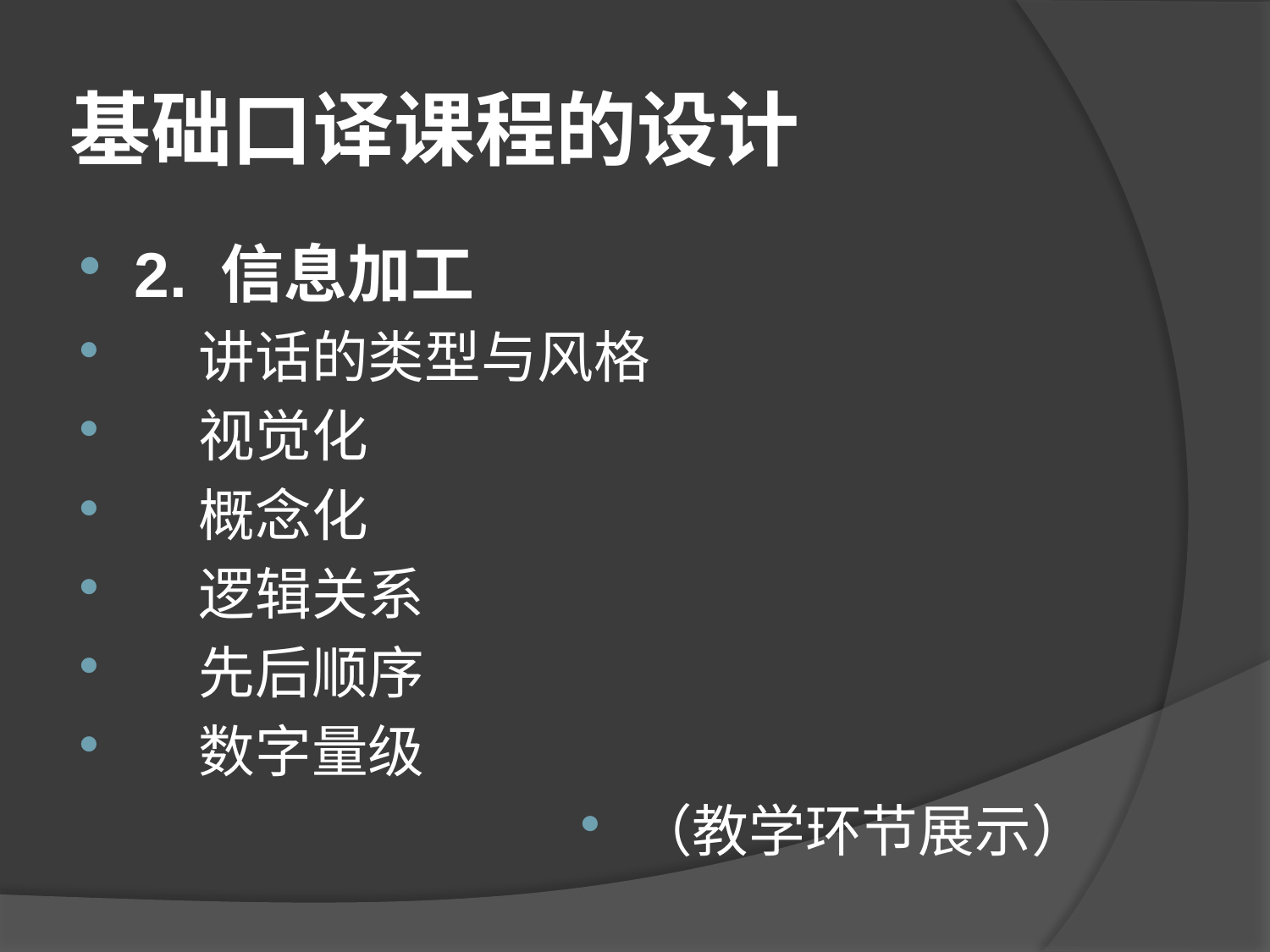

# 基础口译课程的设计
2. 信息加工
    讲话的类型与风格
    视觉化
    概念化
    逻辑关系
    先后顺序
    数字量级
（教学环节展示）